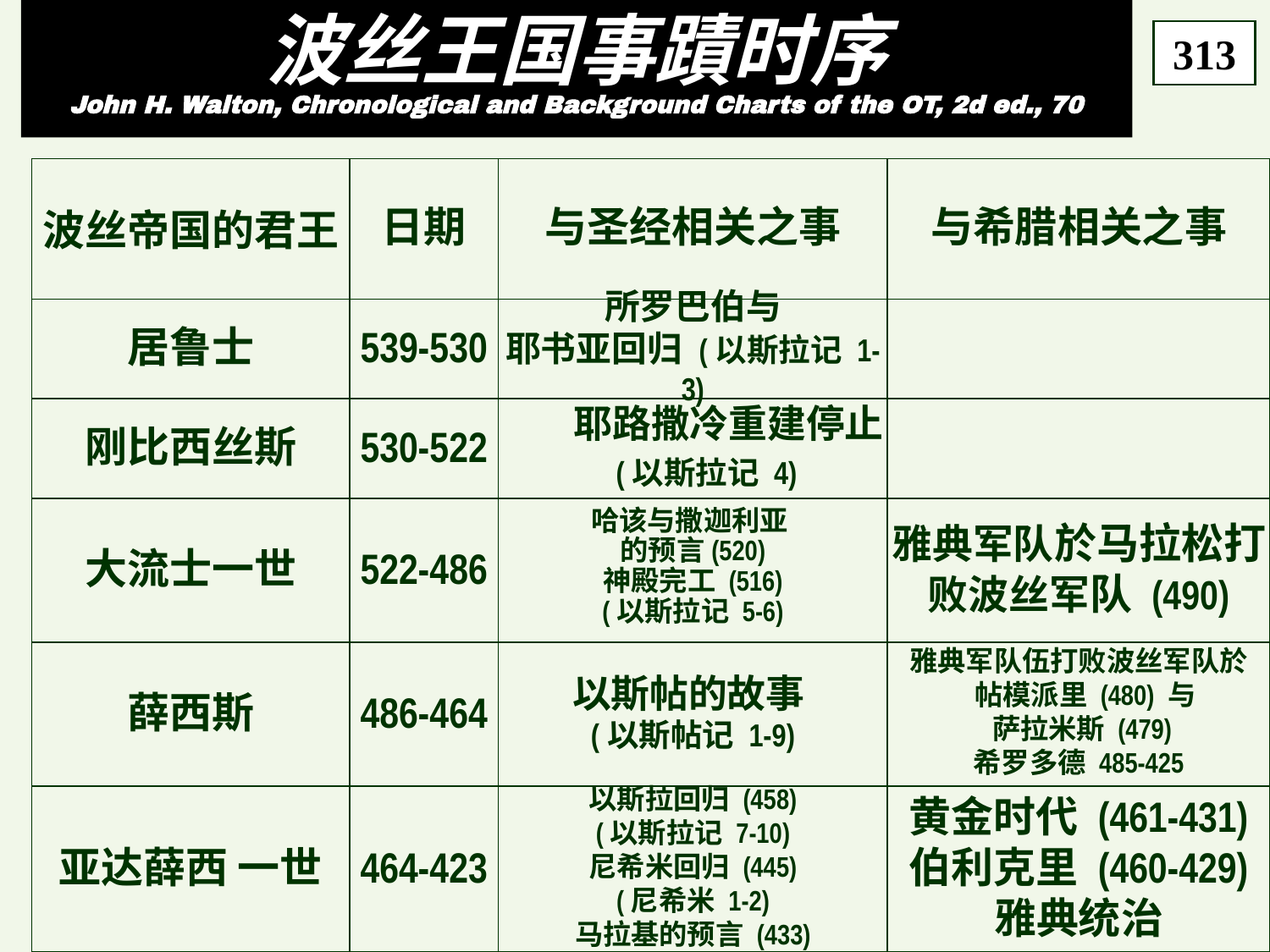

# 波丝王国事蹟时序 John H. Walton, Chronological and Background Charts of the OT, 2d ed., 70
313
波丝帝国的君王

日期

与圣经相关之事

与希腊相关之事

居鲁士

539-530

所罗巴伯与
耶书亚回归 (以斯拉记 1-3)

刚比西丝斯

530-522

       耶路撒冷重建停止   (以斯拉记 4)

大流士一世

522-486

哈该与撒迦利亚
的预言(520)
神殿完工 (516)
(以斯拉记 5-6)

雅典军队於马拉松打败波丝军队 (490)

薛西斯

486-464

以斯帖的故事
(以斯帖记 1-9)

雅典军队伍打败波丝军队於
 帖模派里 (480) 与
 萨拉米斯 (479)
希罗多德 485-425

亚达薛西 一世

464-423

以斯拉回归 (458)
(以斯拉记 7-10)
尼希米回归 (445)
(尼希米 1-2)
马拉基的预言 (433)

黄金时代 (461-431)
伯利克里 (460-429)
雅典统治